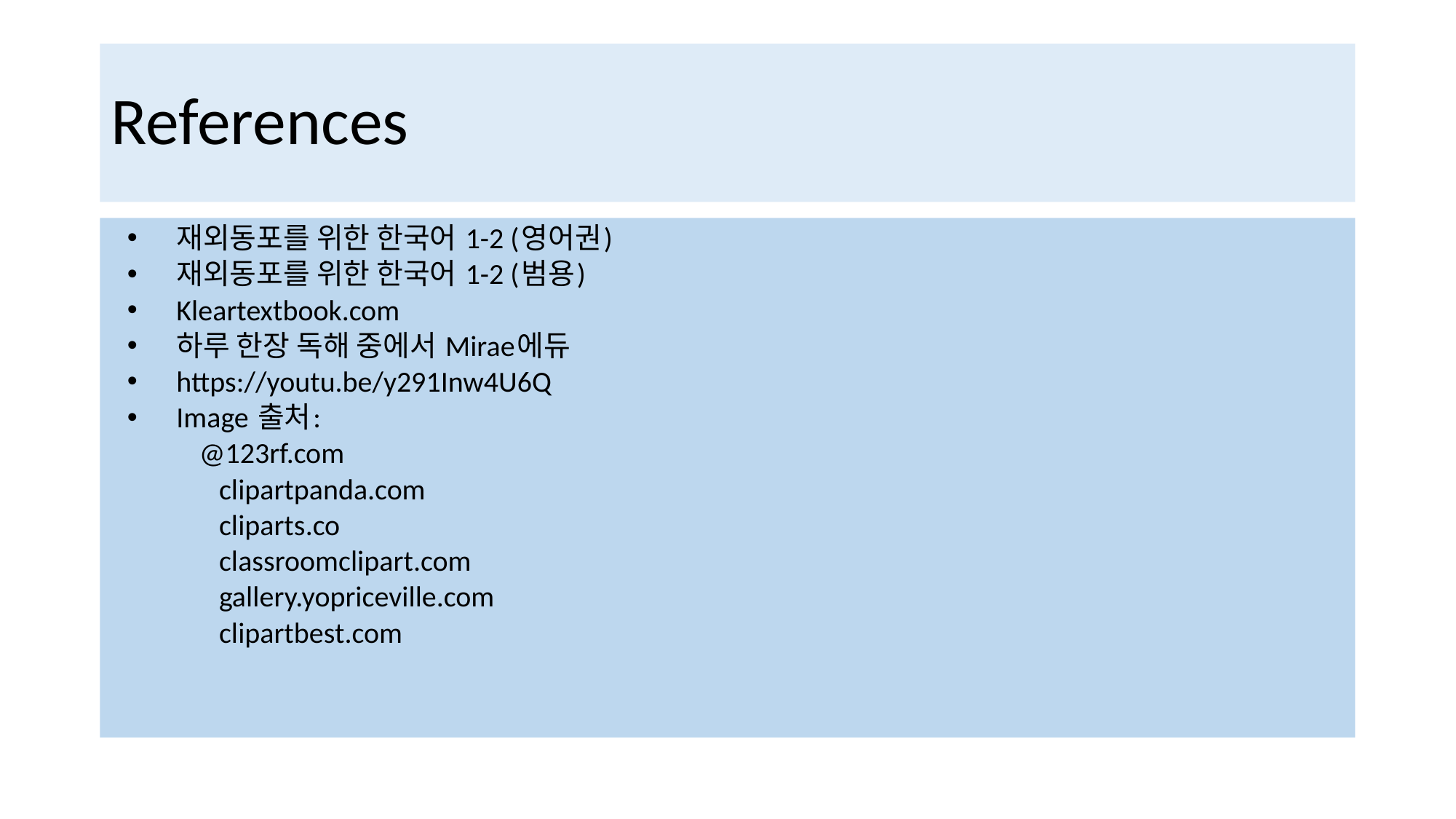

# References
재외동포를 위한 한국어 1-2 (영어권)
재외동포를 위한 한국어 1-2 (범용)
Kleartextbook.com
하루 한장 독해 중에서 Mirae에듀
https://youtu.be/y291Inw4U6Q
Image 출처:
           @123rf.com
              clipartpanda.com
              cliparts.co
              classroomclipart.com
              gallery.yopriceville.com
              clipartbest.com